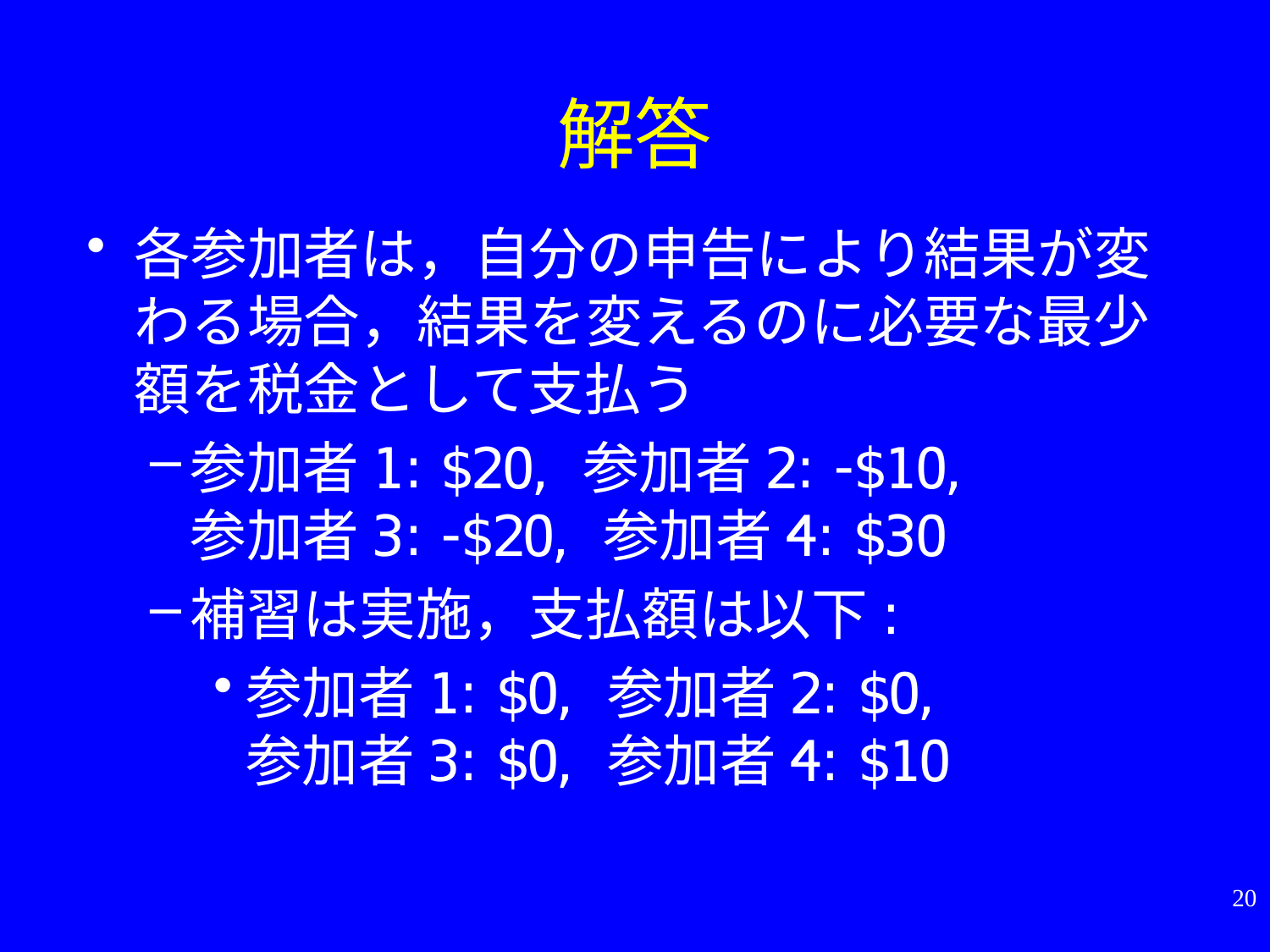

# 解答
各参加者は，自分の申告により結果が変わる場合，結果を変えるのに必要な最少額を税金として支払う
参加者1: $20, 参加者2: -$10,
参加者3: -$20, 参加者4: $30
補習は実施，支払額は以下:
参加者1: $0, 参加者2: $0,
参加者3: $0, 参加者4: $10
20